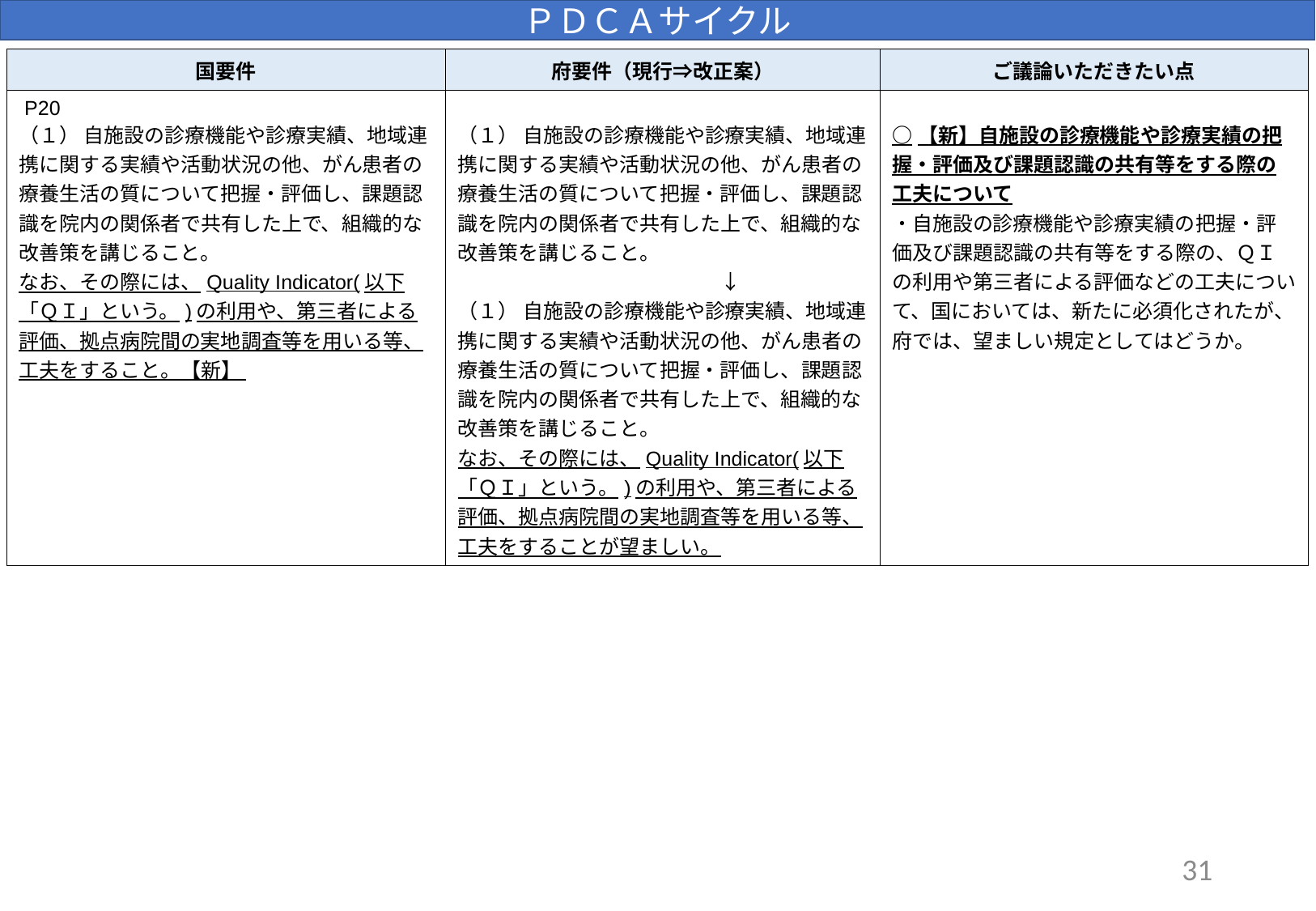

ＰＤＣＡサイクル
| 国要件 | 府要件（現行⇒改正案） | ご議論いただきたい点 |
| --- | --- | --- |
| P20 （１） 自施設の診療機能や診療実績、地域連携に関する実績や活動状況の他、がん患者の療養生活の質について把握・評価し、課題認識を院内の関係者で共有した上で、組織的な改善策を講じること。 なお、その際には、Quality Indicator(以下「ＱＩ」という。)の利用や、第三者による評価、拠点病院間の実地調査等を用いる等、工夫をすること。【新】 | （１） 自施設の診療機能や診療実績、地域連携に関する実績や活動状況の他、がん患者の療養生活の質について把握・評価し、課題認識を院内の関係者で共有した上で、組織的な改善策を講じること。 　　　　　　　　　　　　　↓ （１） 自施設の診療機能や診療実績、地域連携に関する実績や活動状況の他、がん患者の療養生活の質について把握・評価し、課題認識を院内の関係者で共有した上で、組織的な改善策を講じること。 なお、その際には、Quality Indicator(以下「ＱＩ」という。)の利用や、第三者による評価、拠点病院間の実地調査等を用いる等、工夫をすることが望ましい。 | ○【新】自施設の診療機能や診療実績の把握・評価及び課題認識の共有等をする際の工夫について ・自施設の診療機能や診療実績の把握・評価及び課題認識の共有等をする際の、ＱＩの利用や第三者による評価などの工夫について、国においては、新たに必須化されたが、府では、望ましい規定としてはどうか。 |
31